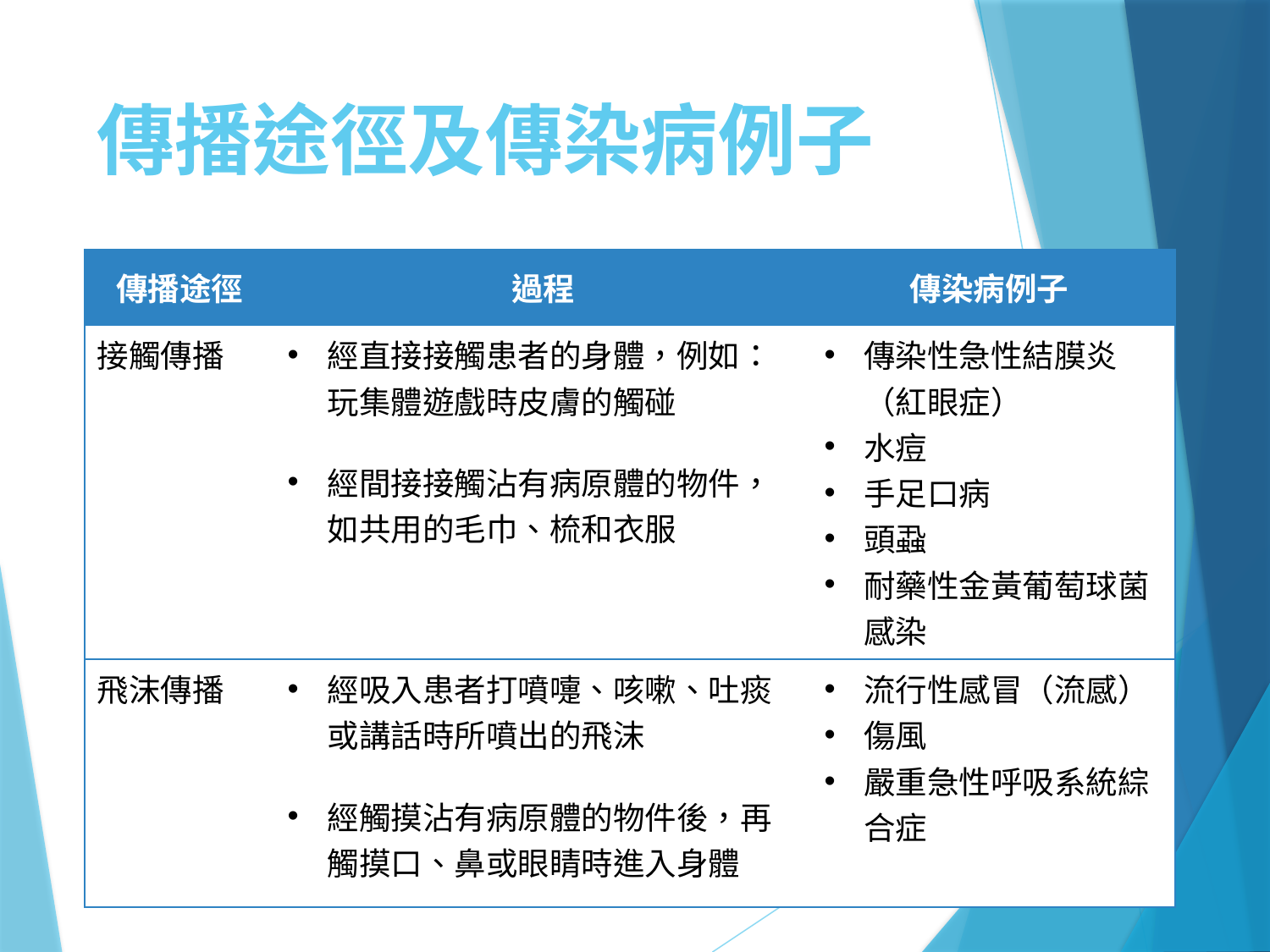

# 傳播途徑及傳染病例子
| 傳播途徑 | 過程 | 傳染病例子 |
| --- | --- | --- |
| 接觸傳播 | 經直接接觸患者的身體，例如：玩集體遊戲時皮膚的觸碰 經間接接觸沾有病原體的物件，如共用的毛巾、梳和衣服 | 傳染性急性結膜炎（紅眼症） 水痘 手足口病 頭蝨 耐藥性金黃葡萄球菌感染 |
| 飛沫傳播 | 經吸入患者打噴嚏、咳嗽、吐痰或講話時所噴出的飛沫 經觸摸沾有病原體的物件後，再觸摸口、鼻或眼睛時進入身體 | 流行性感冒（流感） 傷風 嚴重急性呼吸系統綜合症 |
5